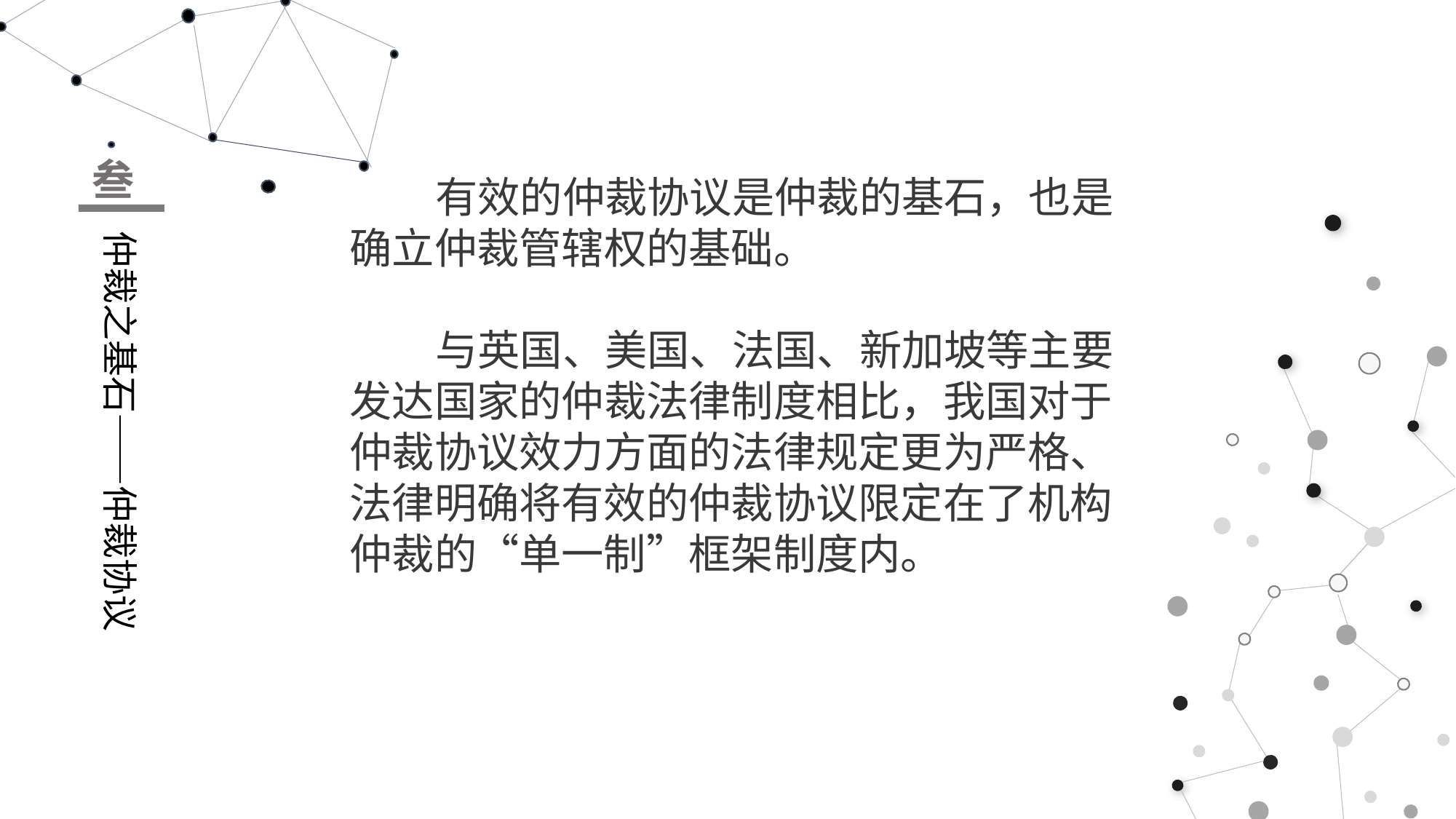

叁

        有效的仲裁协议是仲裁的基石，也是确立仲裁管辖权的基础。

        与英国、美国、法国、新加坡等主要发达国家的仲裁法律制度相比，我国对于仲裁协议效力方面的法律规定更为严格、法律明确将有效的仲裁协议限定在了机构仲裁的“单一制”框架制度内。

仲裁之基石——仲裁协议